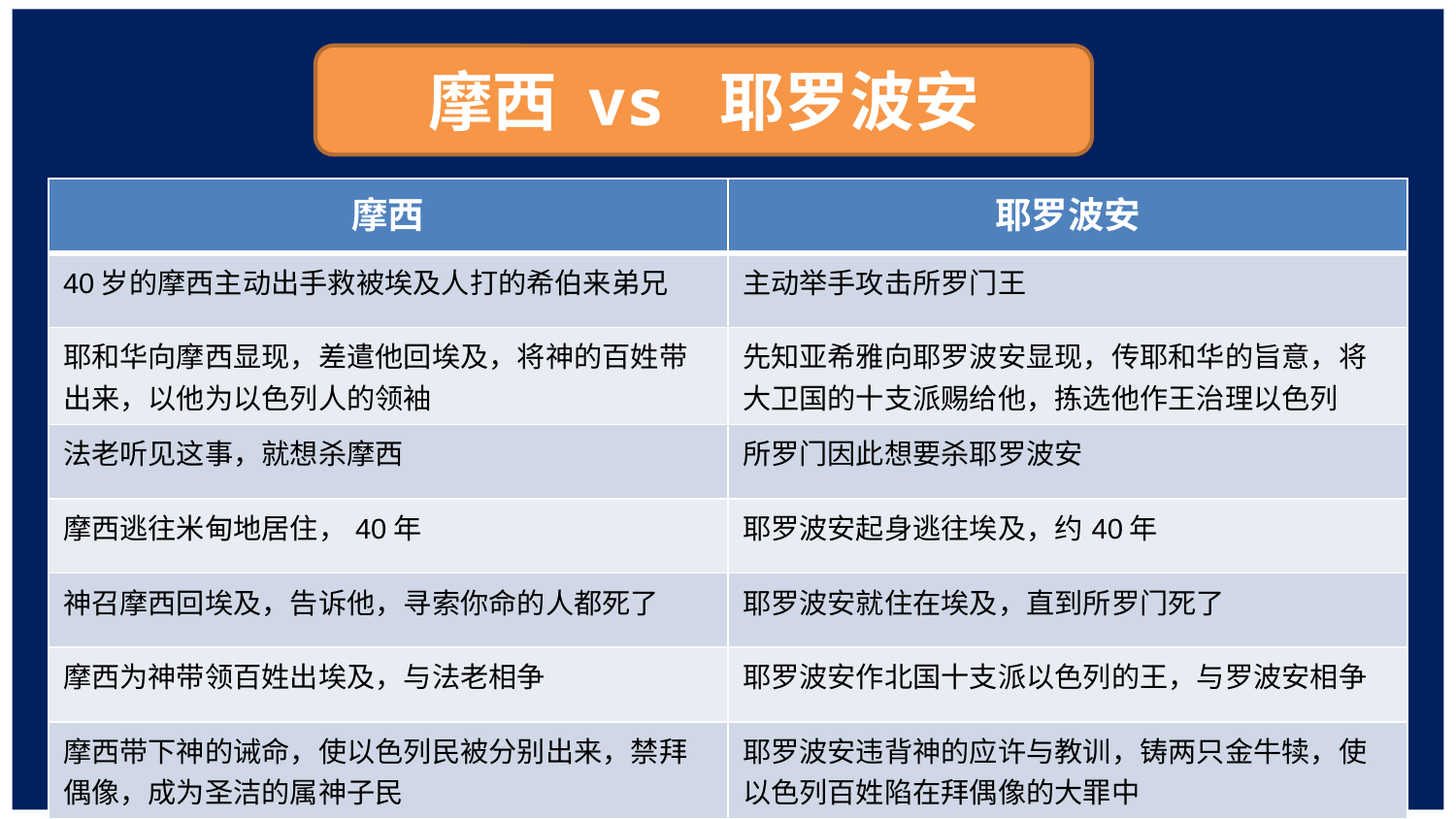

摩西

摩西 vs 耶罗波安
| 摩西 | 耶罗波安 |
| --- | --- |
| 40岁的摩西主动出手救被埃及人打的希伯来弟兄 | 主动举手攻击所罗门王 |
| 耶和华向摩西显现，差遣他回埃及，将神的百姓带出来，以他为以色列人的领袖 | 先知亚希雅向耶罗波安显现，传耶和华的旨意，将大卫国的十支派赐给他，拣选他作王治理以色列 |
| 法老听见这事，就想杀摩西 | 所罗门因此想要杀耶罗波安 |
| 摩西逃往米甸地居住，40年 | 耶罗波安起身逃往埃及，约40年 |
| 神召摩西回埃及，告诉他，寻索你命的人都死了 | 耶罗波安就住在埃及，直到所罗门死了 |
| 摩西为神带领百姓出埃及，与法老相争 | 耶罗波安作北国十支派以色列的王，与罗波安相争 |
| 摩西带下神的诫命，使以色列民被分别出来，禁拜偶像，成为圣洁的属神子民 | 耶罗波安违背神的应许与教训，铸两只金牛犊，使以色列百姓陷在拜偶像的大罪中 |